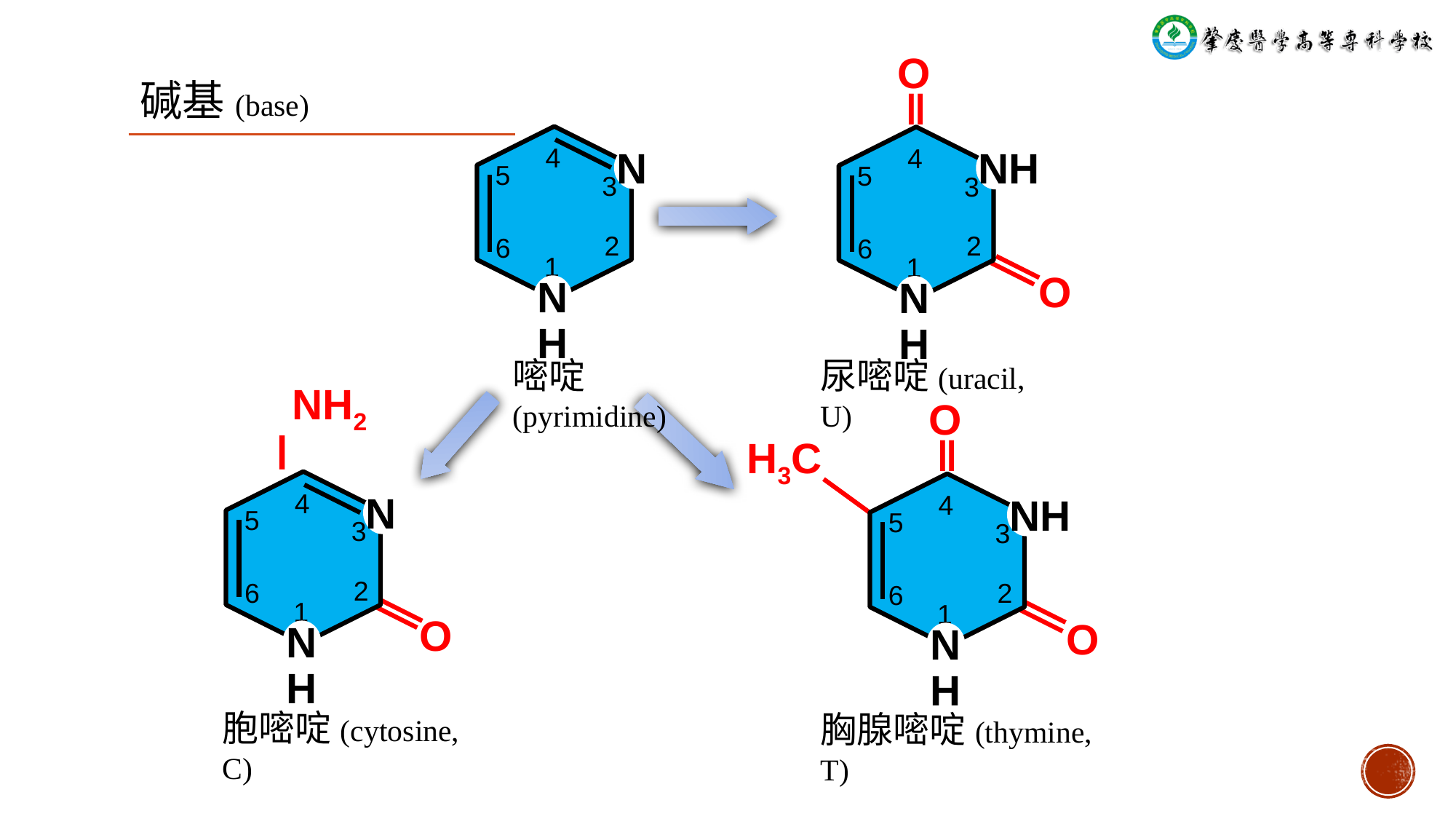

O
  ‖

4
NH

5
3
2
6
1

N
H
O
碱基(base)

4
N

5
3
2
6
1

N
H

尿嘧啶(uracil, U)
嘧啶(pyrimidine)
NH2
⃒

4
N

5
3
2
6
1

N
H
O
O
  ‖
H3C

4
NH

5
3
2
6
1

N
H
O

胞嘧啶(cytosine, C)
胸腺嘧啶(thymine, T)